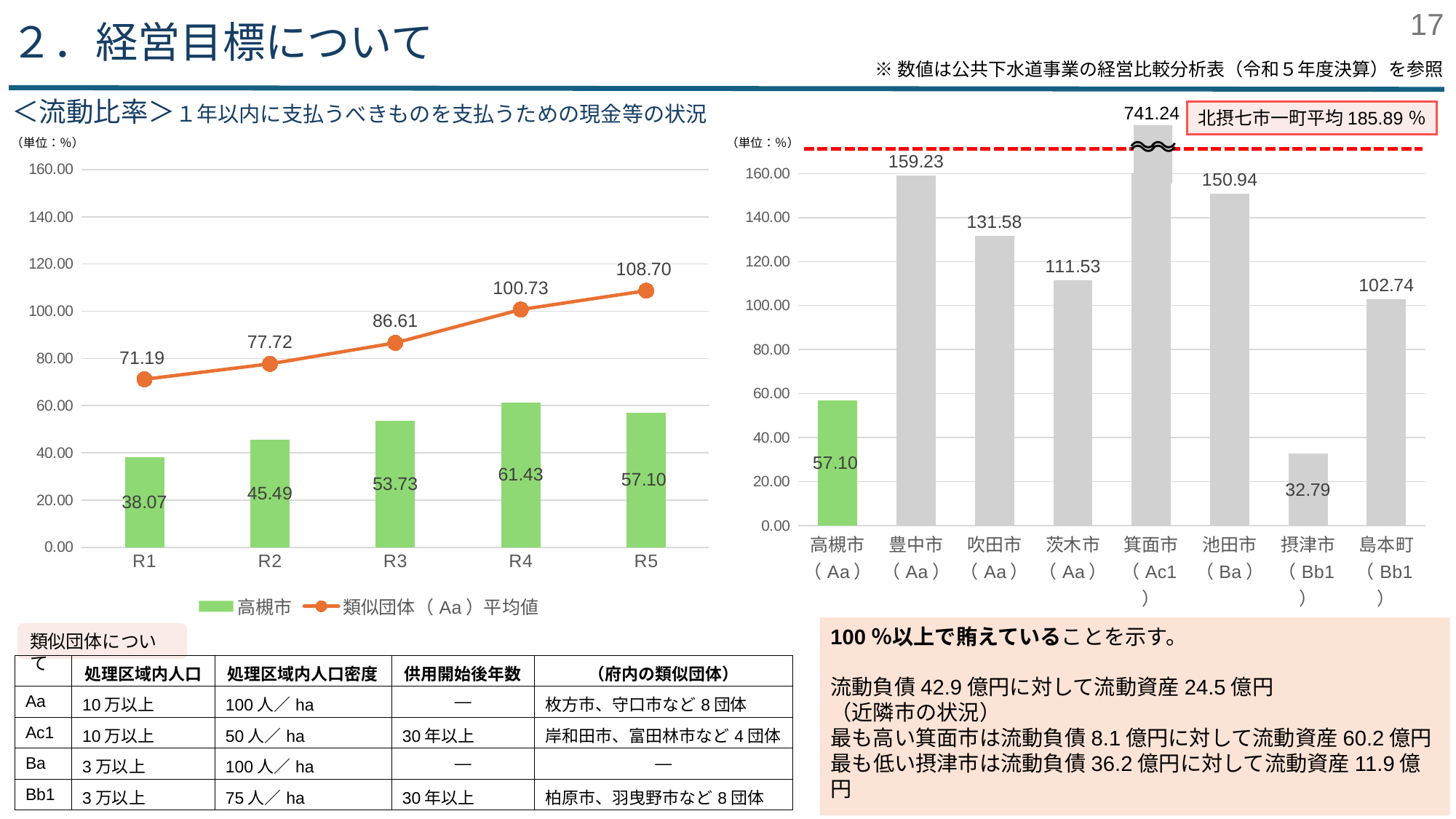

17
２．経営目標について
※数値は公共下水道事業の経営比較分析表（令和５年度決算）を参照
＜流動比率＞１年以内に支払うべきものを支払うための現金等の状況
741.24
北摂七市一町平均185.89％
～
～
～
～

（単位：％）
（単位：％）

### Chart

| Category | 高槻市 | 類似団体（Aa）平均値 |
|---|---|---|
| R1 | 38.07 | 71.19 |
| R2 | 45.49 | 77.72 |
| R3 | 53.73 | 86.61 |
| R4 | 61.43 | 100.73 |
| R5 | 57.1 | 108.7 |

### Chart

| Category | R5 |
|---|---|
| 高槻市
（Aa） | 57.1 |
| 豊中市
（Aa） | 159.23 |
| 吹田市
（Aa） | 131.58 |
| 茨木市
（Aa） | 111.53 |
| 箕面市
（Ac1） | 741.24 |
| 池田市
（Ba） | 150.94 |
| 摂津市
（Bb1） | 32.79 |
| 島本町
（Bb1） | 102.74 |
100％以上で賄えていることを示す。

流動負債42.9億円に対して流動資産24.5億円
（近隣市の状況）
最も高い箕面市は流動負債8.1億円に対して流動資産60.2億円
最も低い摂津市は流動負債36.2億円に対して流動資産11.9億円
類似団体について
|  | 処理区域内人口 | 処理区域内人口密度 | 供用開始後年数 | （府内の類似団体） |
| --- | --- | --- | --- | --- |
| Aa | 10万以上 | 100人／ha | ― | 枚方市、守口市など8団体 |
| Ac1 | 10万以上 | 50人／ha | 30年以上 | 岸和田市、富田林市など4団体 |
| Ba | 3万以上 | 100人／ha | ― | ― |
| Bb1 | 3万以上 | 75人／ha | 30年以上 | 柏原市、羽曳野市など8団体 |